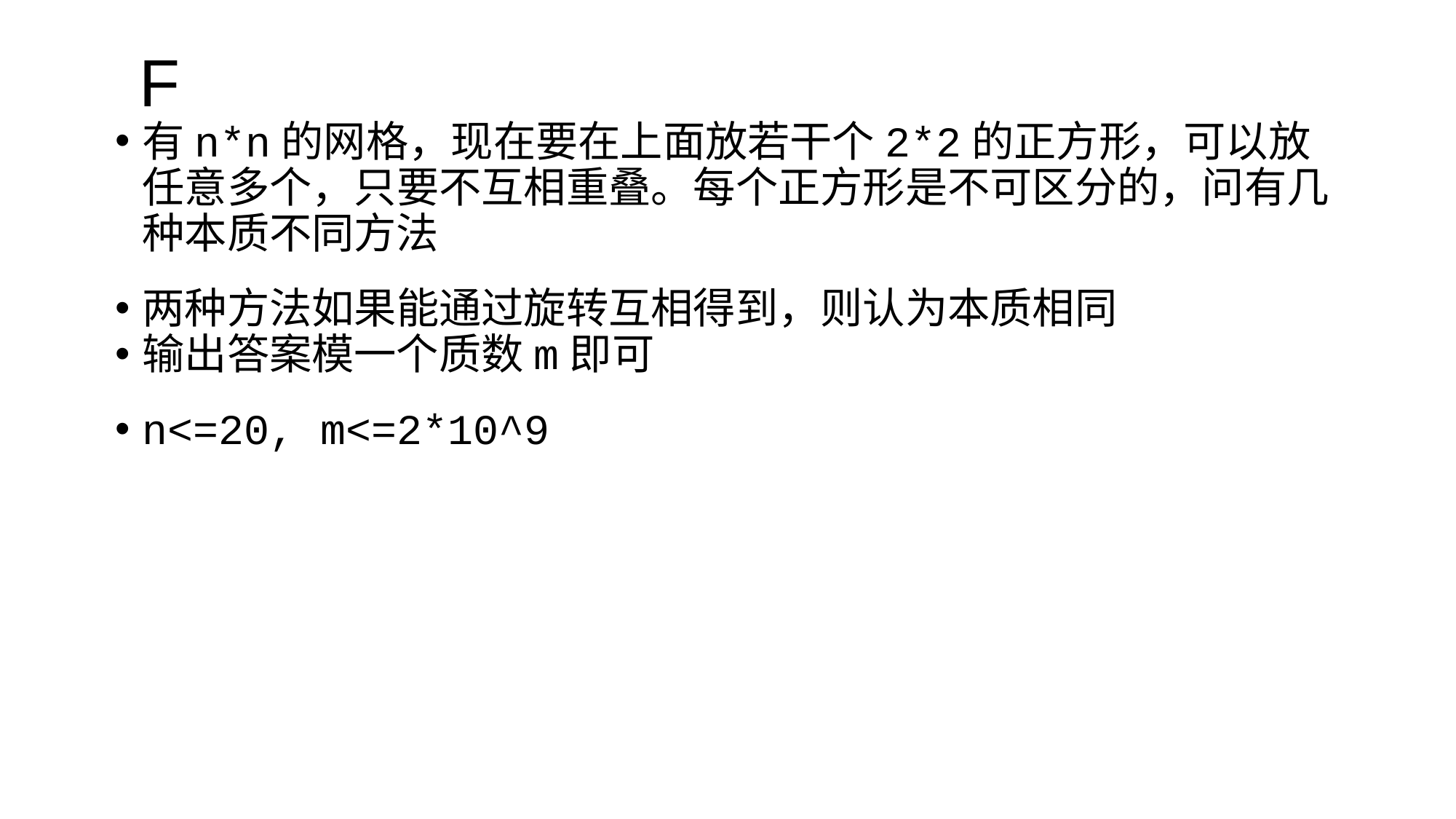

F
有n*n的网格，现在要在上面放若干个2*2的正方形，可以放任意多个，只要不互相重叠。每个正方形是不可区分的，问有几种本质不同方法

两种方法如果能通过旋转互相得到，则认为本质相同
输出答案模一个质数m即可

n<=20, m<=2*10^9